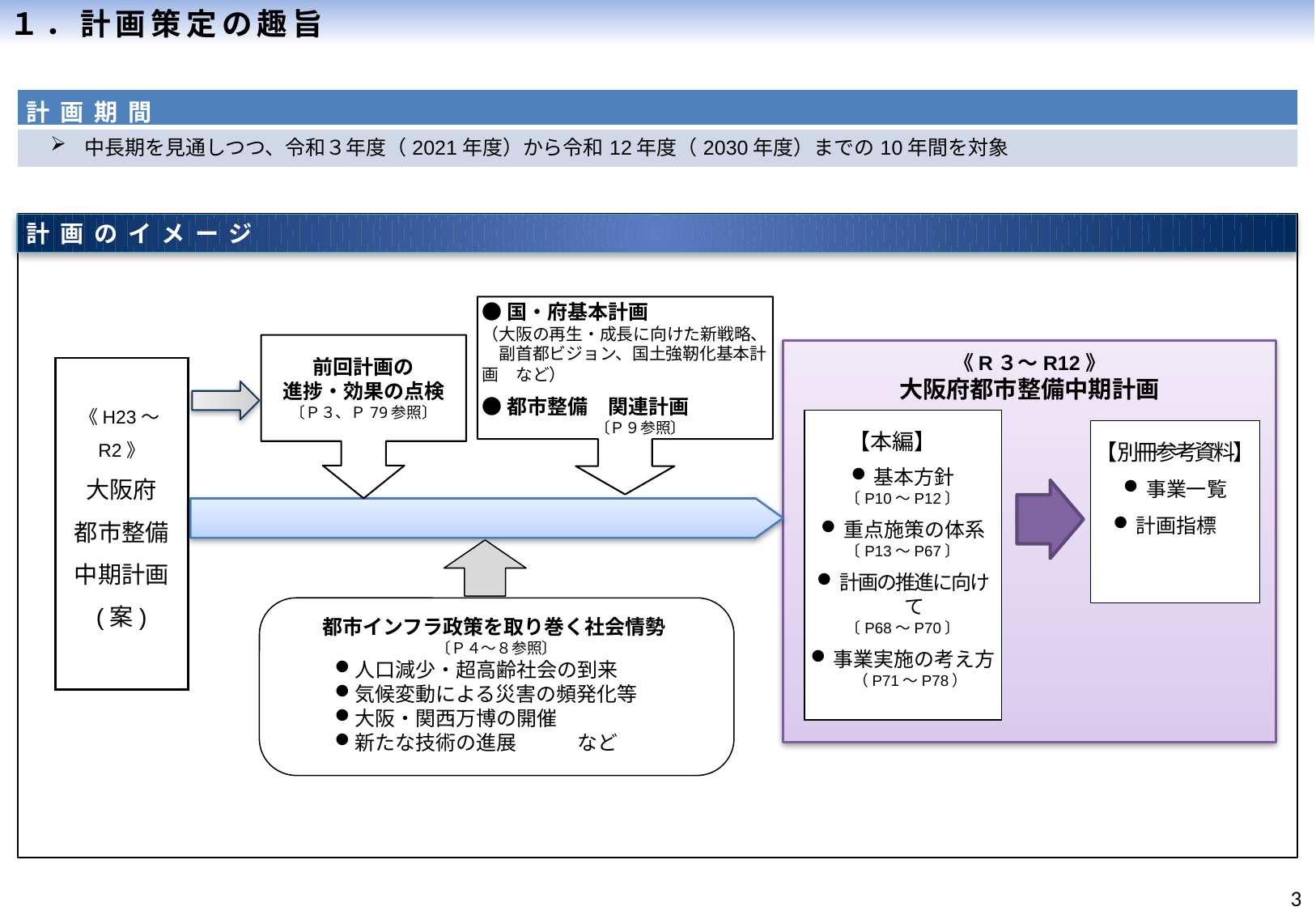

１．計画策定の趣旨
| 計画期間 |
| --- |
| 中長期を見通しつつ、令和３年度（2021年度）から令和12年度（2030年度）までの10年間を対象 |
計画のイメージ

●国・府基本計画
（大阪の再生・成長に向けた新戦略、　副首都ビジョン、国土強靭化基本計画　など）
●都市整備　関連計画
　　〔Ｐ９参照〕
前回計画の
進捗・効果の点検
〔Ｐ３、Ｐ79参照〕
《R３～R12》
大阪府都市整備中期計画

《H23～R2》
大阪府
都市整備
中期計画
(案)

【別冊参考資料】
事業一覧
計画指標

【本編】
基本方針
〔P10～P12〕
重点施策の体系
〔P13～P67〕
計画の推進に向けて
〔P68～P70〕
事業実施の考え方
　（P71～P78）

　　都市インフラ政策を取り巻く社会情勢
〔Ｐ４～８参照〕
人口減少・超高齢社会の到来
気候変動による災害の頻発化等
大阪・関西万博の開催
新たな技術の進展　　　など
3